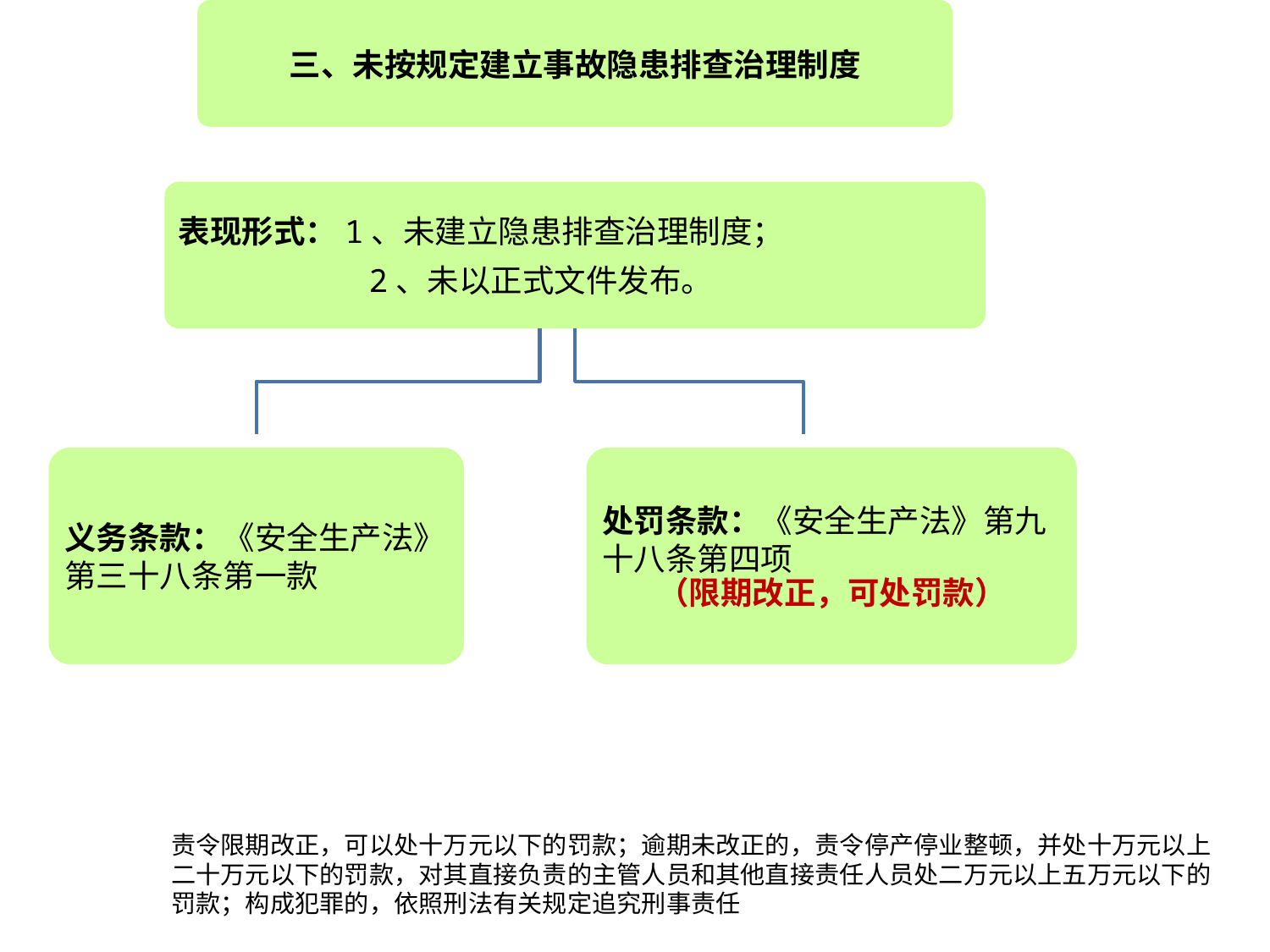

三、未按规定建立事故隐患排查治理制度
表现形式：1、未建立隐患排查治理制度；
          2、未以正式文件发布。
义务条款：《安全生产法》第三十八条第一款
处罚条款：《安全生产法》第九十八条第四项
（限期改正，可处罚款）

责令限期改正，可以处十万元以下的罚款；逾期未改正的，责令停产停业整顿，并处十万元以上二十万元以下的罚款，对其直接负责的主管人员和其他直接责任人员处二万元以上五万元以下的罚款；构成犯罪的，依照刑法有关规定追究刑事责任
2017年11月 莱芜